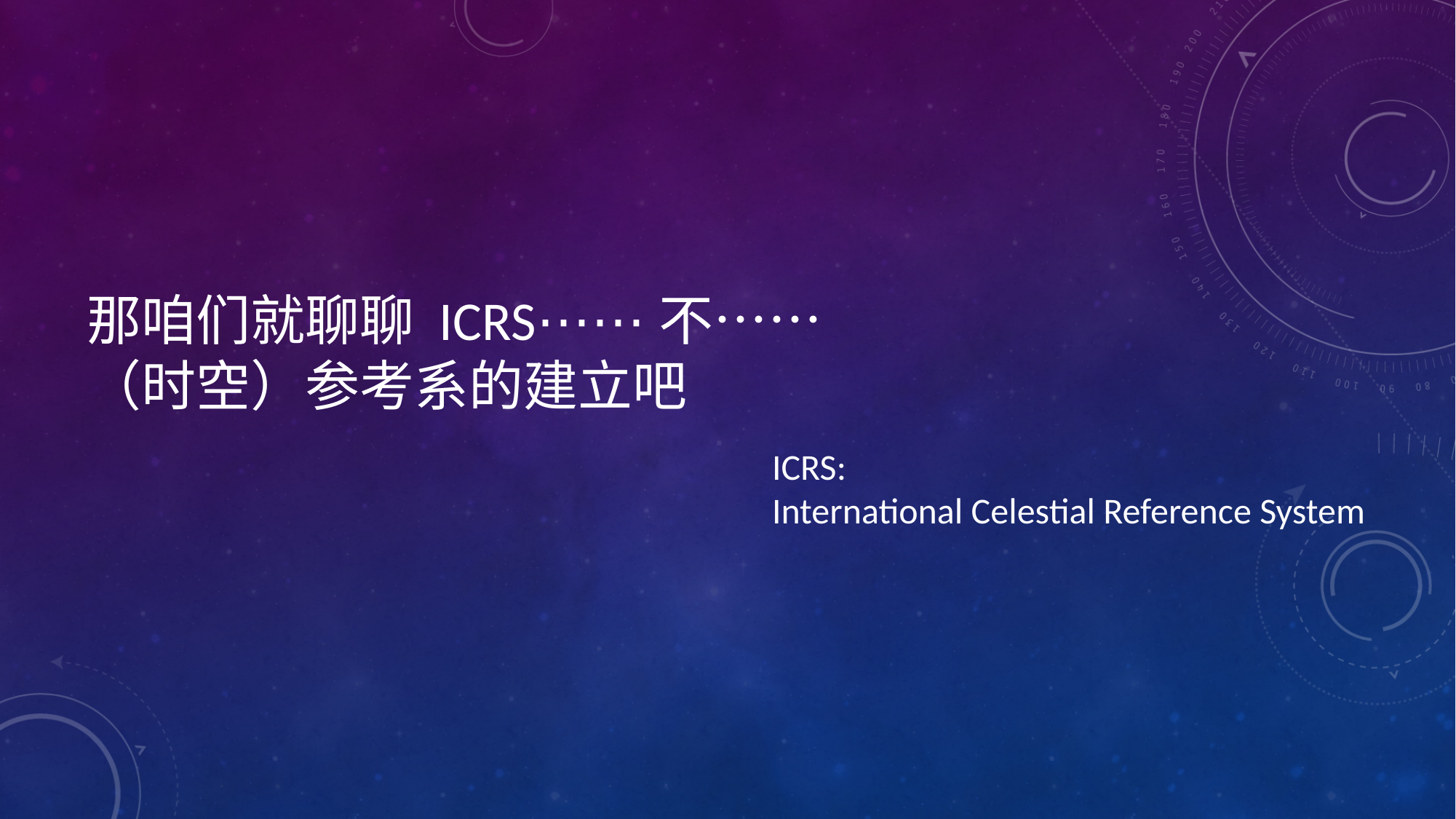

# 那咱们就聊聊 ICRS⋯⋯不⋯⋯ （时空）参考系的建立吧
ICRS:
International Celestial Reference System